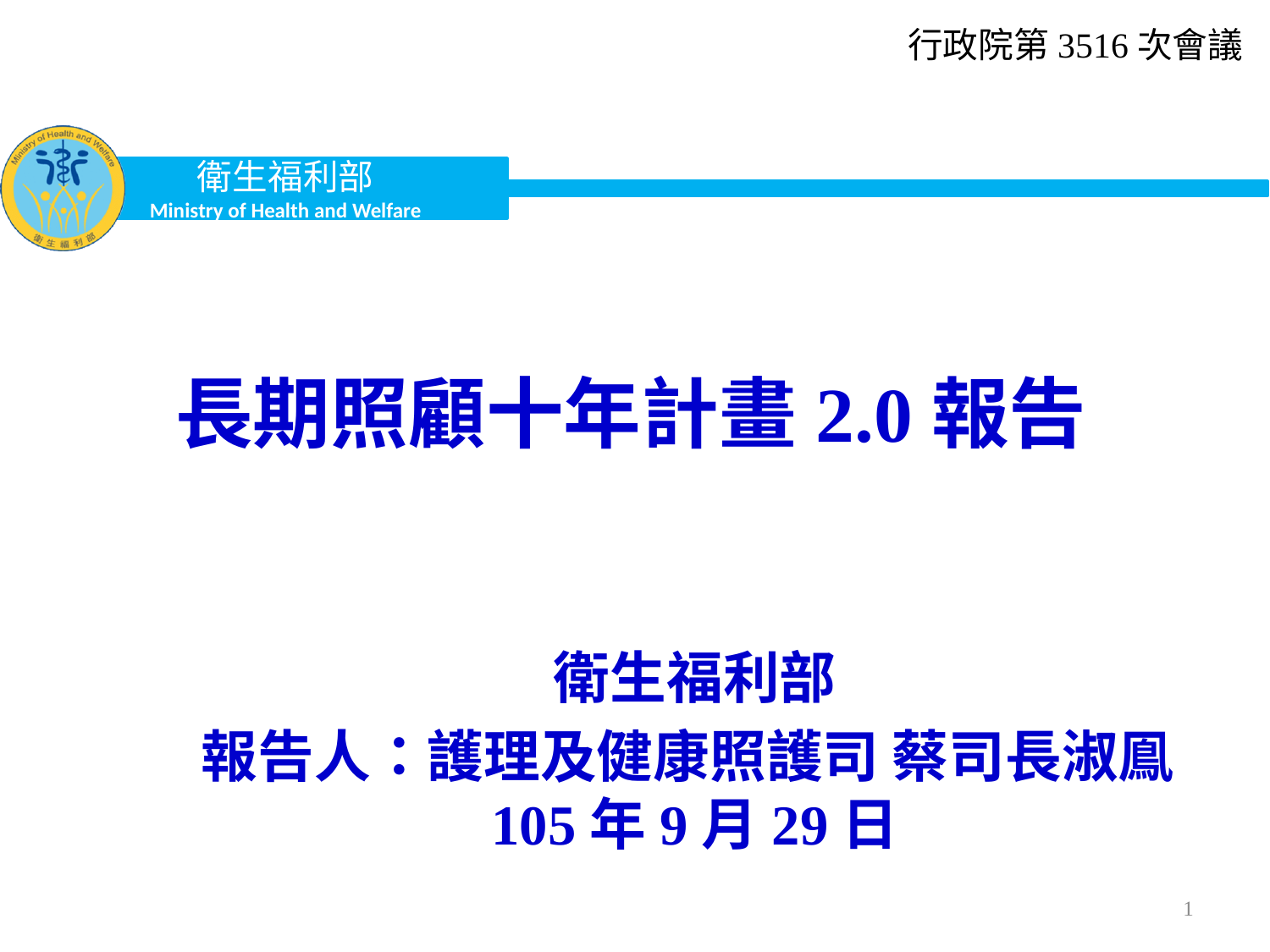

行政院第3516次會議
# 長期照顧十年計畫2.0報告
衛生福利部
報告人：護理及健康照護司 蔡司長淑鳯105年9月29日
1